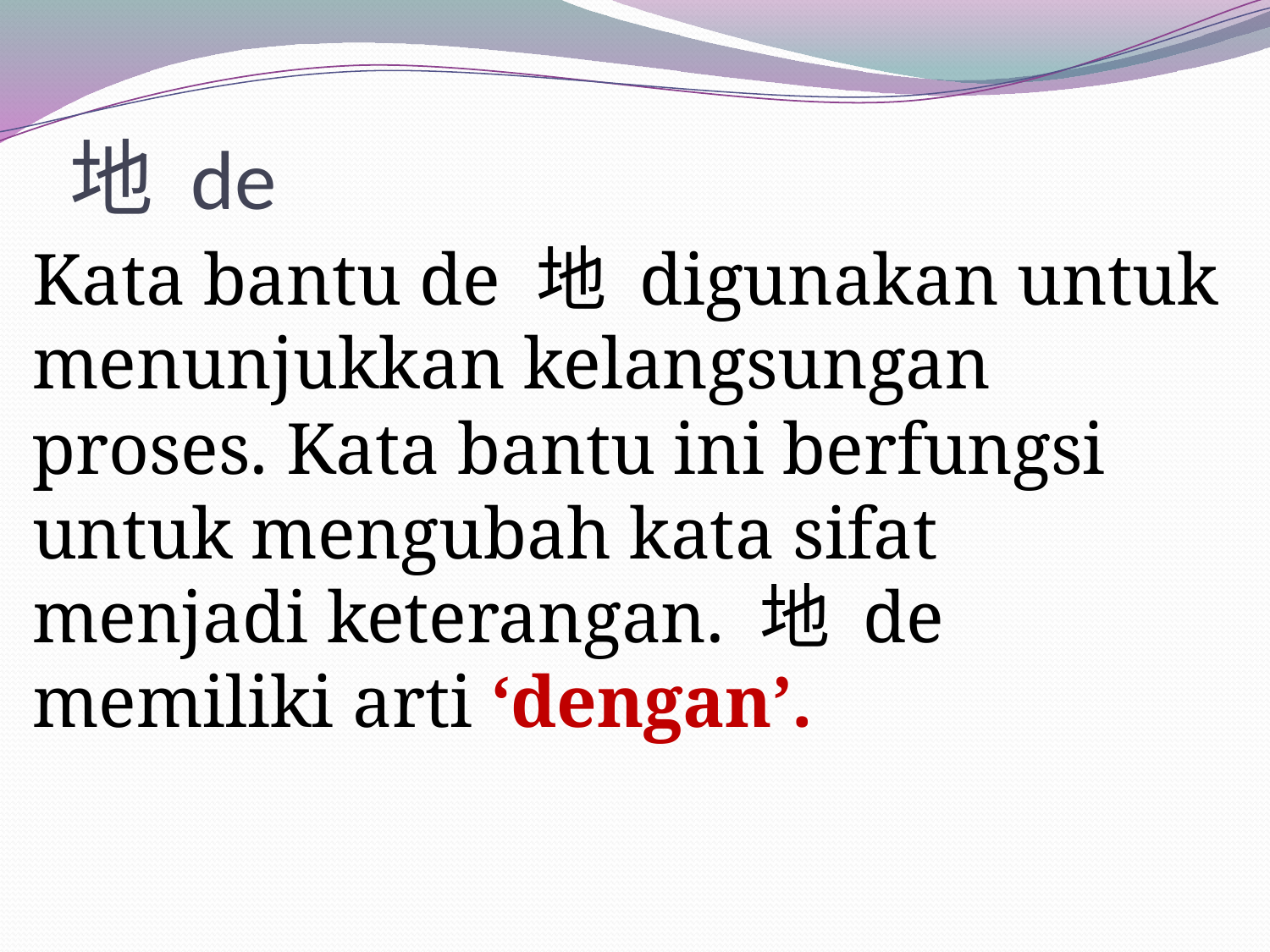

# 地 de
Kata bantu de 地 digunakan untuk menunjukkan kelangsungan proses. Kata bantu ini berfungsi untuk mengubah kata sifat menjadi keterangan. 地 de memiliki arti ‘dengan’.